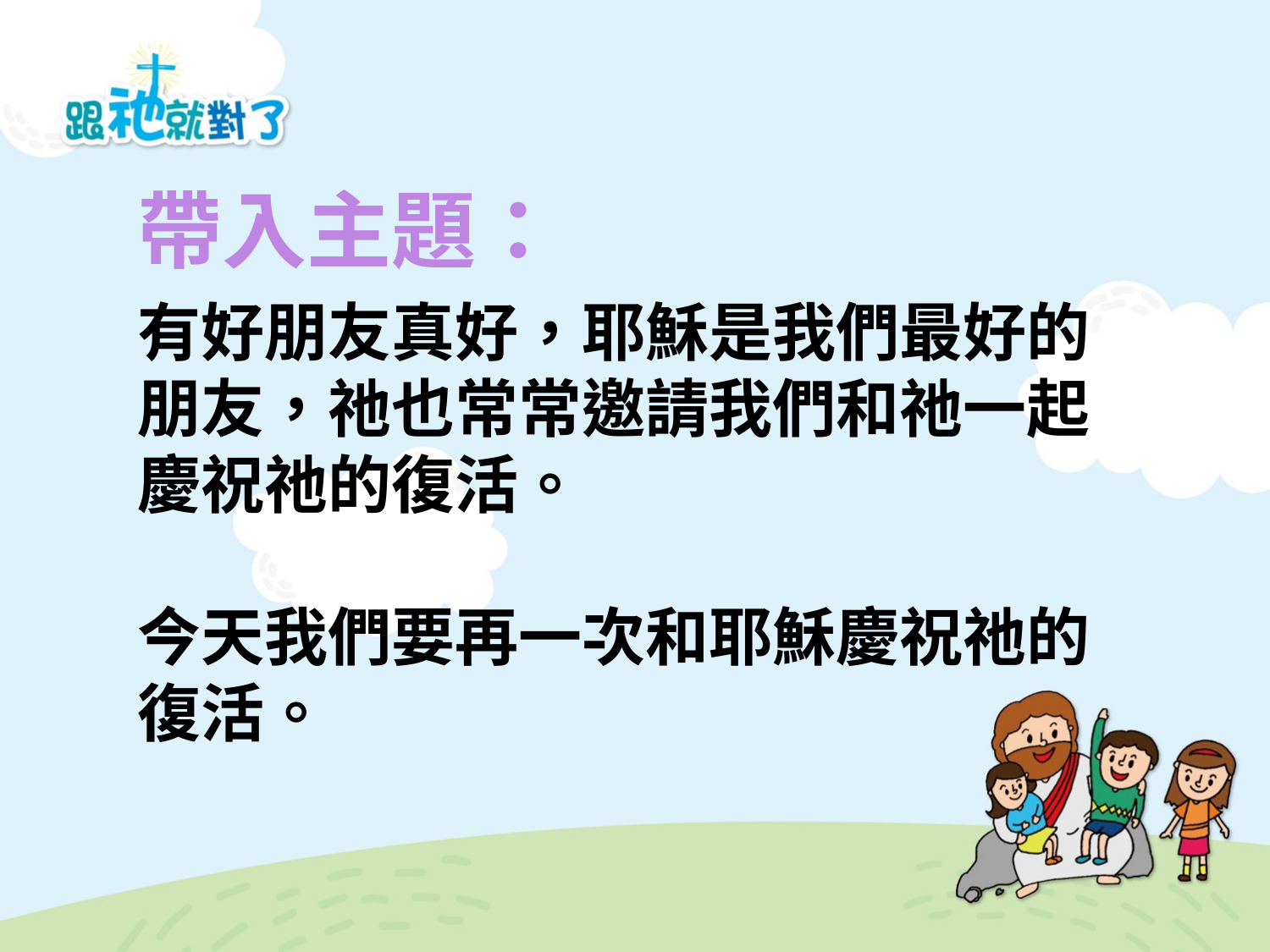

帶入主題：
有好朋友真好，耶穌是我們最好的朋友，祂也常常邀請我們和祂一起慶祝祂的復活。

今天我們要再一次和耶穌慶祝祂的復活。